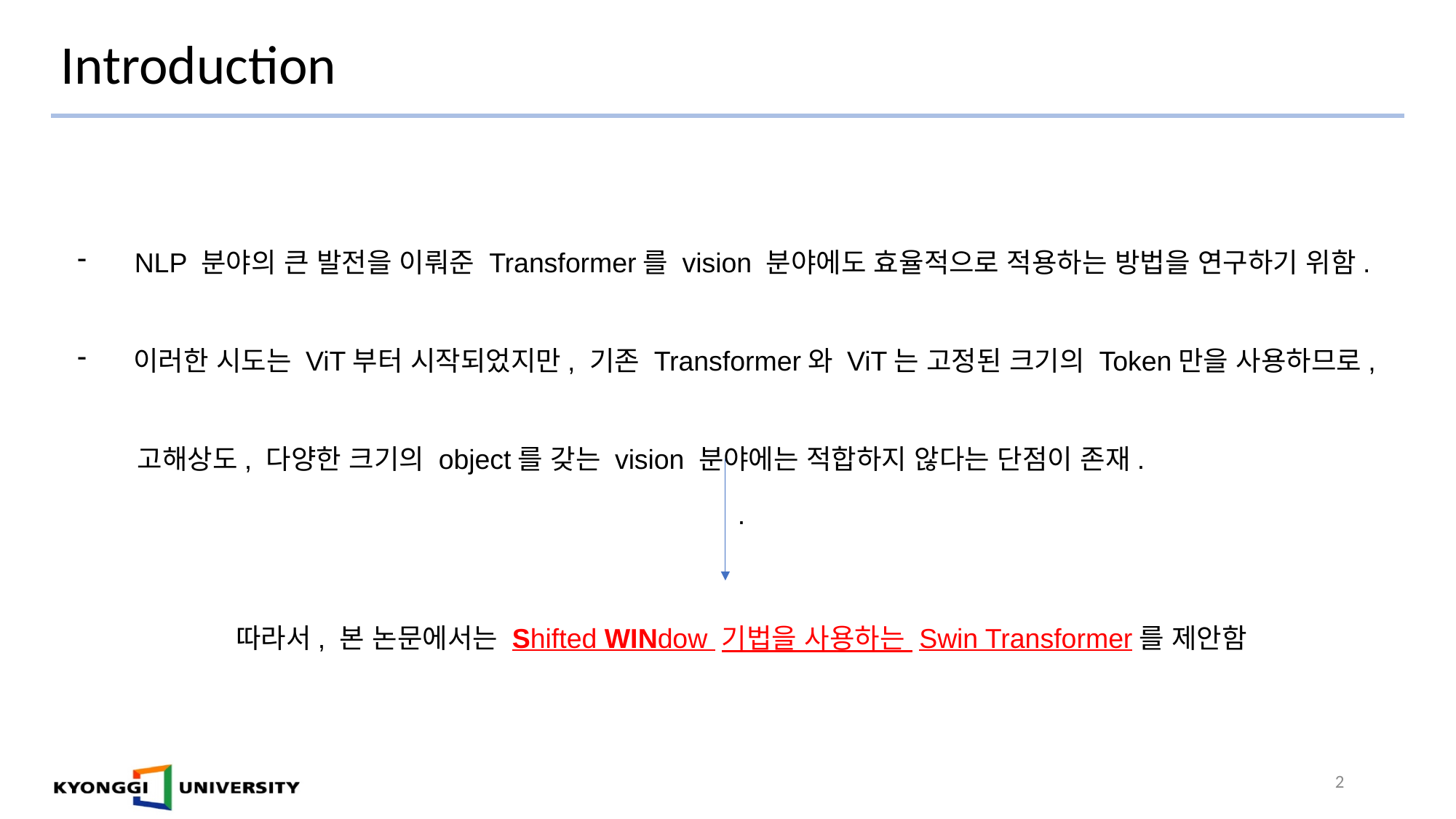

# Introduction

   NLP 분야의 큰 발전을 이뤄준 Transformer를 vision 분야에도 효율적으로 적용하는 방법을 연구하기 위함.

  이러한 시도는 ViT부터 시작되었지만, 기존 Transformer와 ViT는 고정된 크기의 Token만을 사용하므로,
       고해상도, 다양한 크기의 object를 갖는 vision 분야에는 적합하지 않다는 단점이 존재.

.

따라서, 본 논문에서는 Shifted WINdow 기법을 사용하는 Swin Transformer를 제안함
2